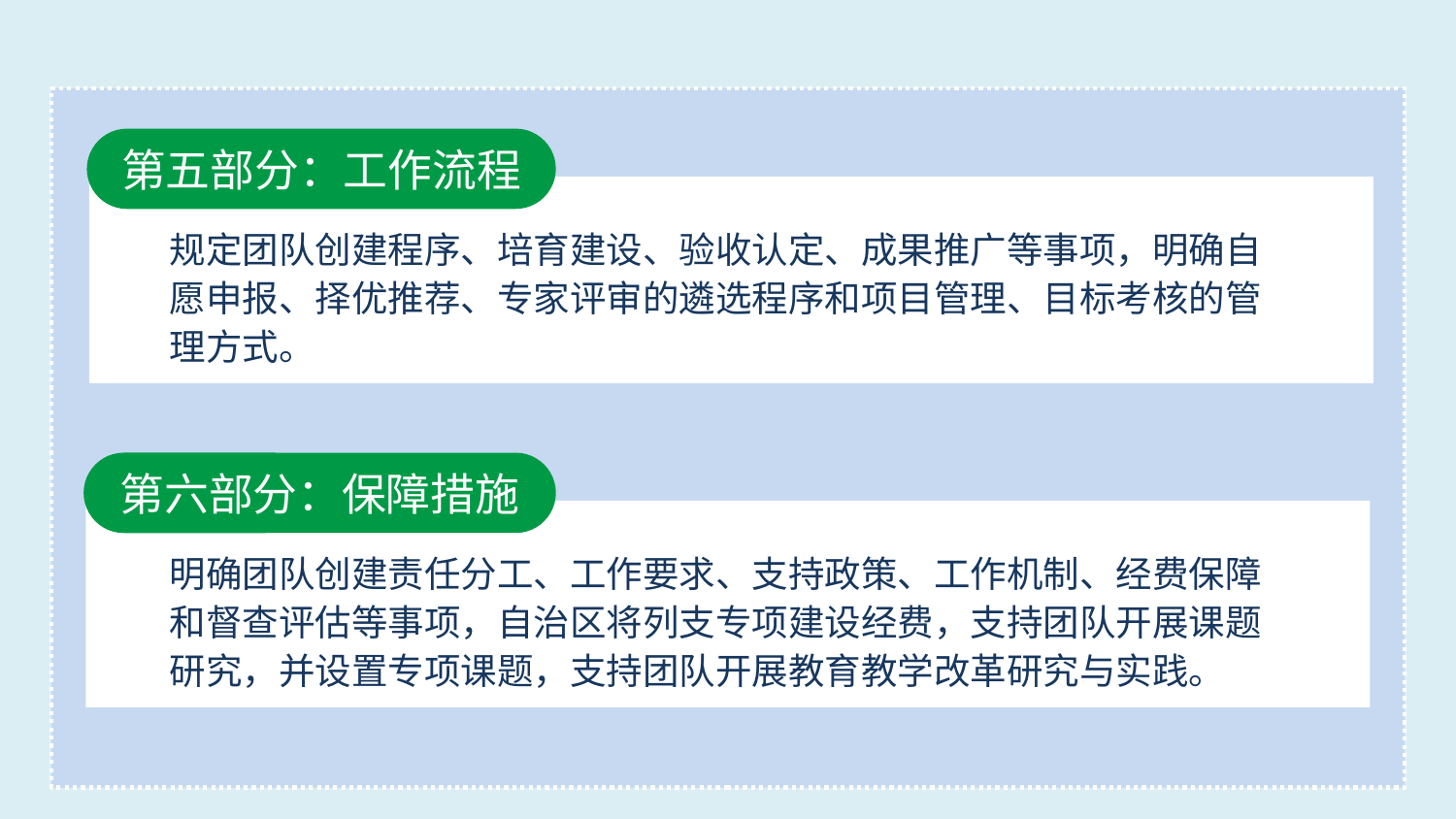

第五部分：工作流程

规定团队创建程序、培育建设、验收认定、成果推广等事项，明确自愿申报、择优推荐、专家评审的遴选程序和项目管理、目标考核的管理方式。
第六部分：保障措施

明确团队创建责任分工、工作要求、支持政策、工作机制、经费保障和督查评估等事项，自治区将列支专项建设经费，支持团队开展课题研究，并设置专项课题，支持团队开展教育教学改革研究与实践。